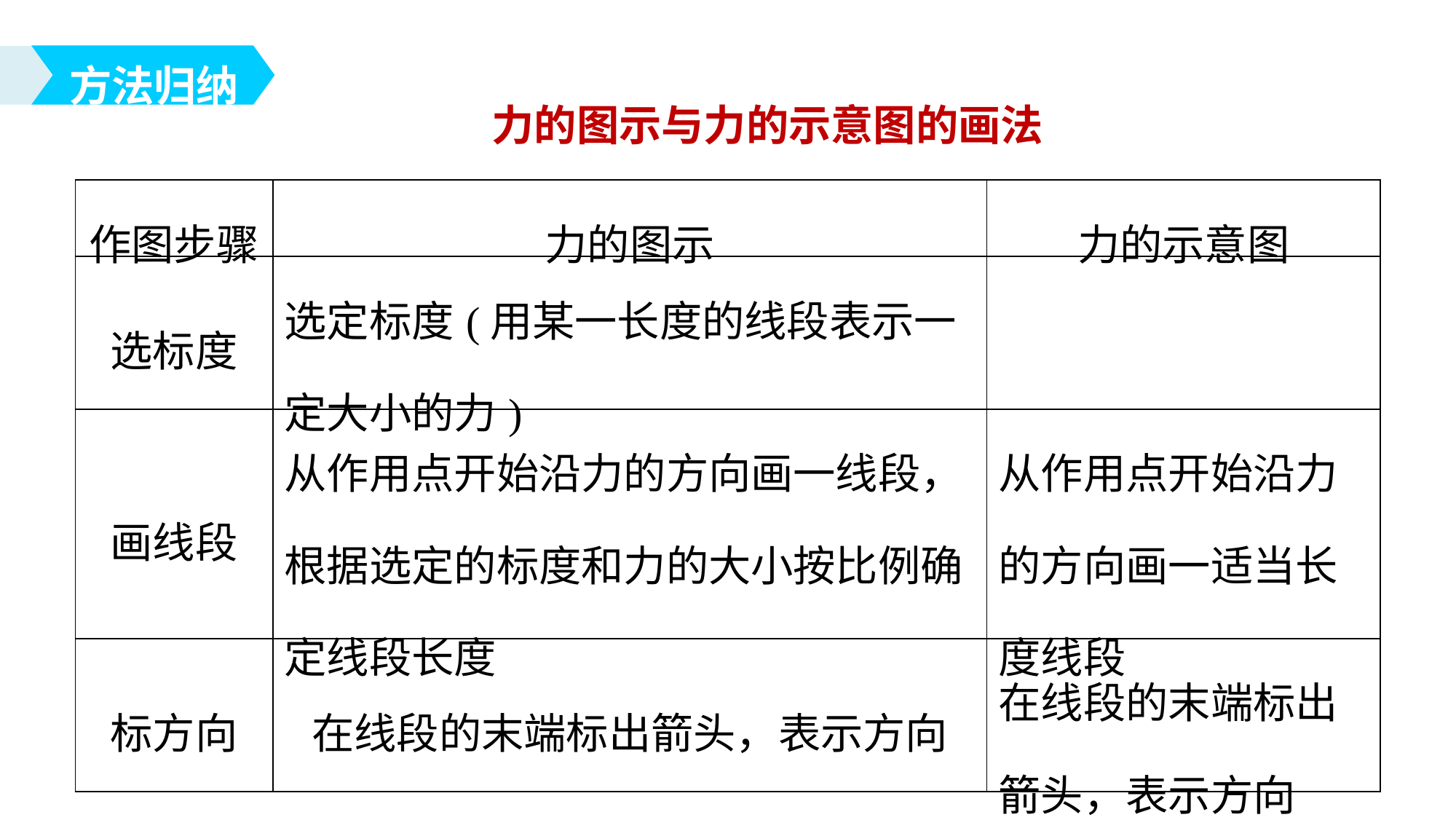

方法归纳

力的图示与力的示意图的画法
| 作图步骤 | 力的图示 | 力的示意图 |
| --- | --- | --- |
| 选标度 | 选定标度(用某一长度的线段表示一定大小的力) |  |
| 画线段 | 从作用点开始沿力的方向画一线段，根据选定的标度和力的大小按比例确定线段长度 | 从作用点开始沿力的方向画一适当长度线段 |
| 标方向 | 在线段的末端标出箭头，表示方向 | 在线段的末端标出箭头，表示方向 |